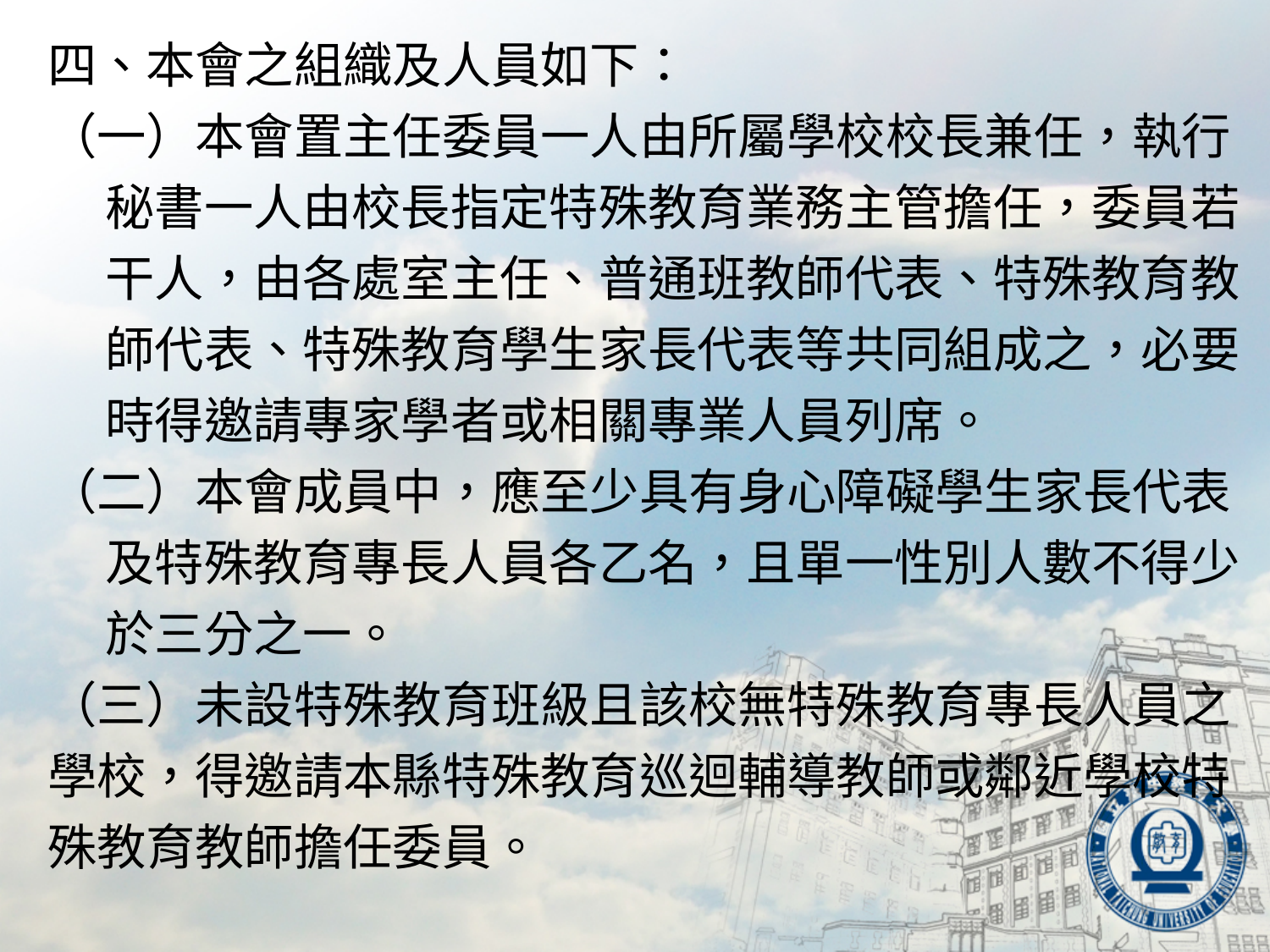

四、本會之組織及人員如下：
（一）本會置主任委員一人由所屬學校校長兼任，執行秘書一人由校長指定特殊教育業務主管擔任，委員若干人，由各處室主任、普通班教師代表、特殊教育教師代表、特殊教育學生家長代表等共同組成之，必要時得邀請專家學者或相關專業人員列席。
（二）本會成員中，應至少具有身心障礙學生家長代表及特殊教育專長人員各乙名，且單一性別人數不得少於三分之一。
（三）未設特殊教育班級且該校無特殊教育專長人員之學校，得邀請本縣特殊教育巡迴輔導教師或鄰近學校特殊教育教師擔任委員。